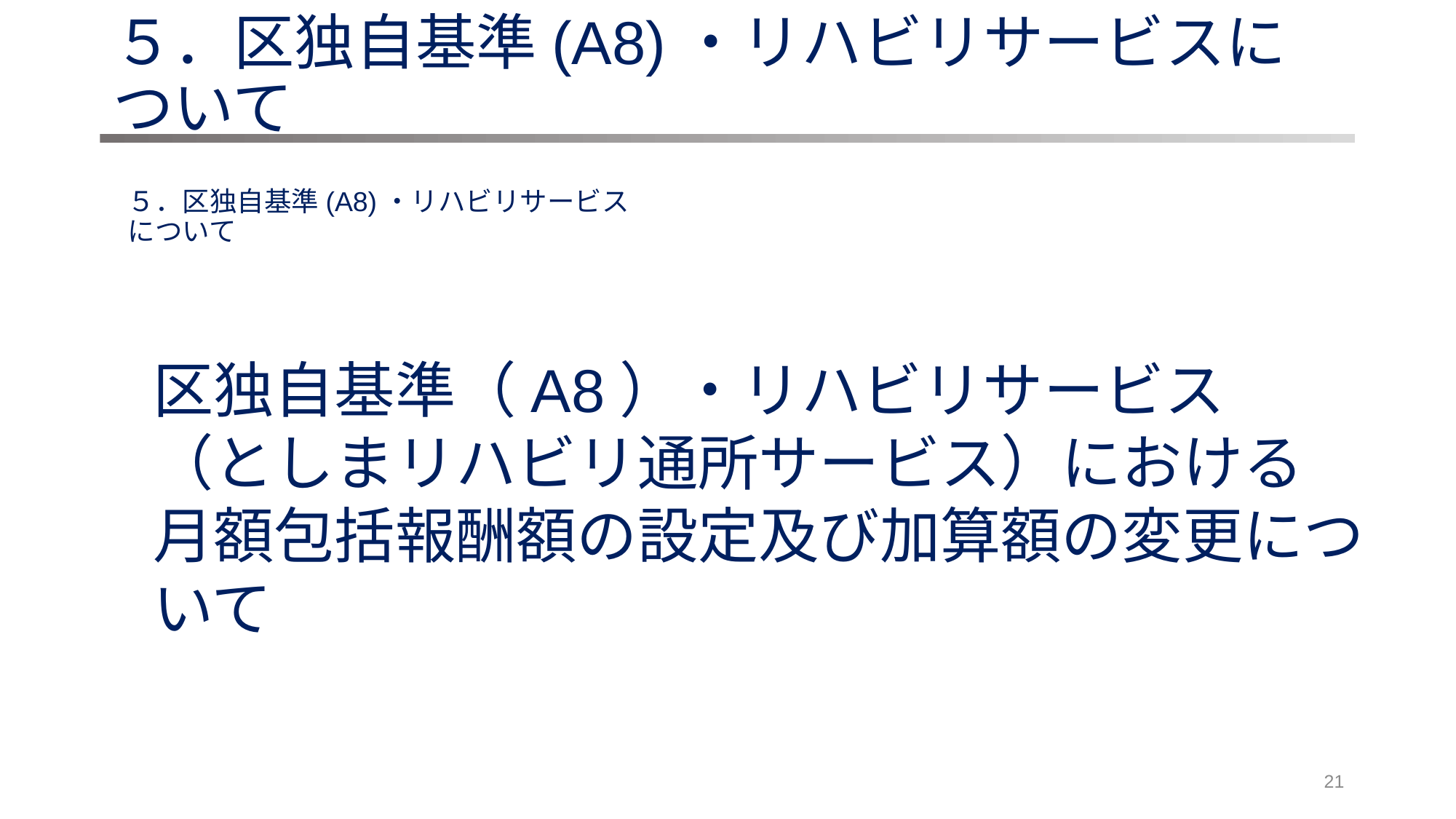

# ５．区独自基準(A8)・リハビリサービスについて

５．区独自基準(A8)・リハビリサービスについて
区独自基準（A8）・リハビリサービス
（としまリハビリ通所サービス）における
月額包括報酬額の設定及び加算額の変更について
21